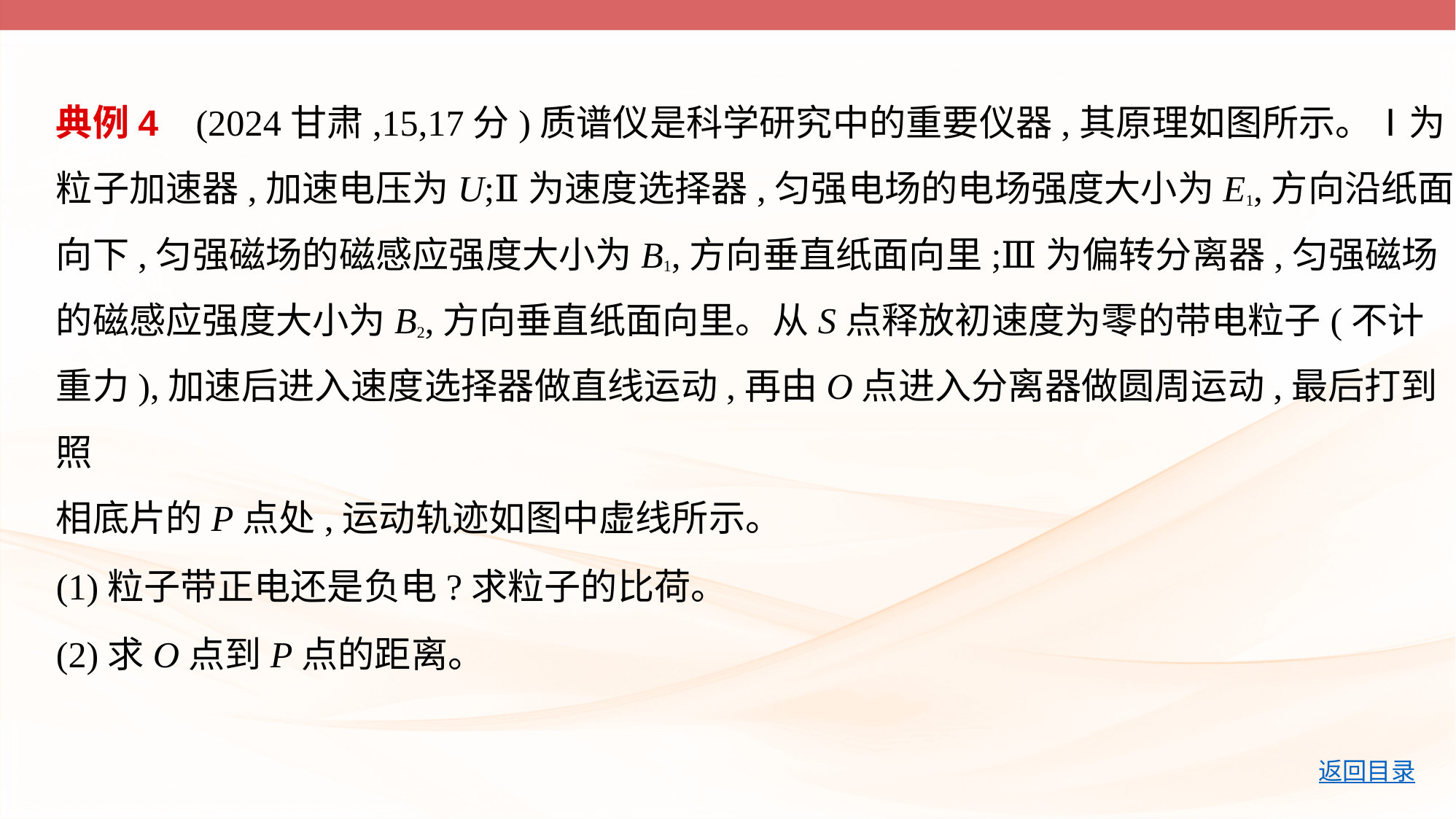

典例4    (2024甘肃,15,17分)质谱仪是科学研究中的重要仪器,其原理如图所示。Ⅰ为
粒子加速器,加速电压为U;Ⅱ为速度选择器,匀强电场的电场强度大小为E1,方向沿纸面
向下,匀强磁场的磁感应强度大小为B1,方向垂直纸面向里;Ⅲ为偏转分离器,匀强磁场
的磁感应强度大小为B2,方向垂直纸面向里。从S点释放初速度为零的带电粒子(不计
重力),加速后进入速度选择器做直线运动,再由O点进入分离器做圆周运动,最后打到照
相底片的P点处,运动轨迹如图中虚线所示。
(1)粒子带正电还是负电?求粒子的比荷。
(2)求O点到P点的距离。